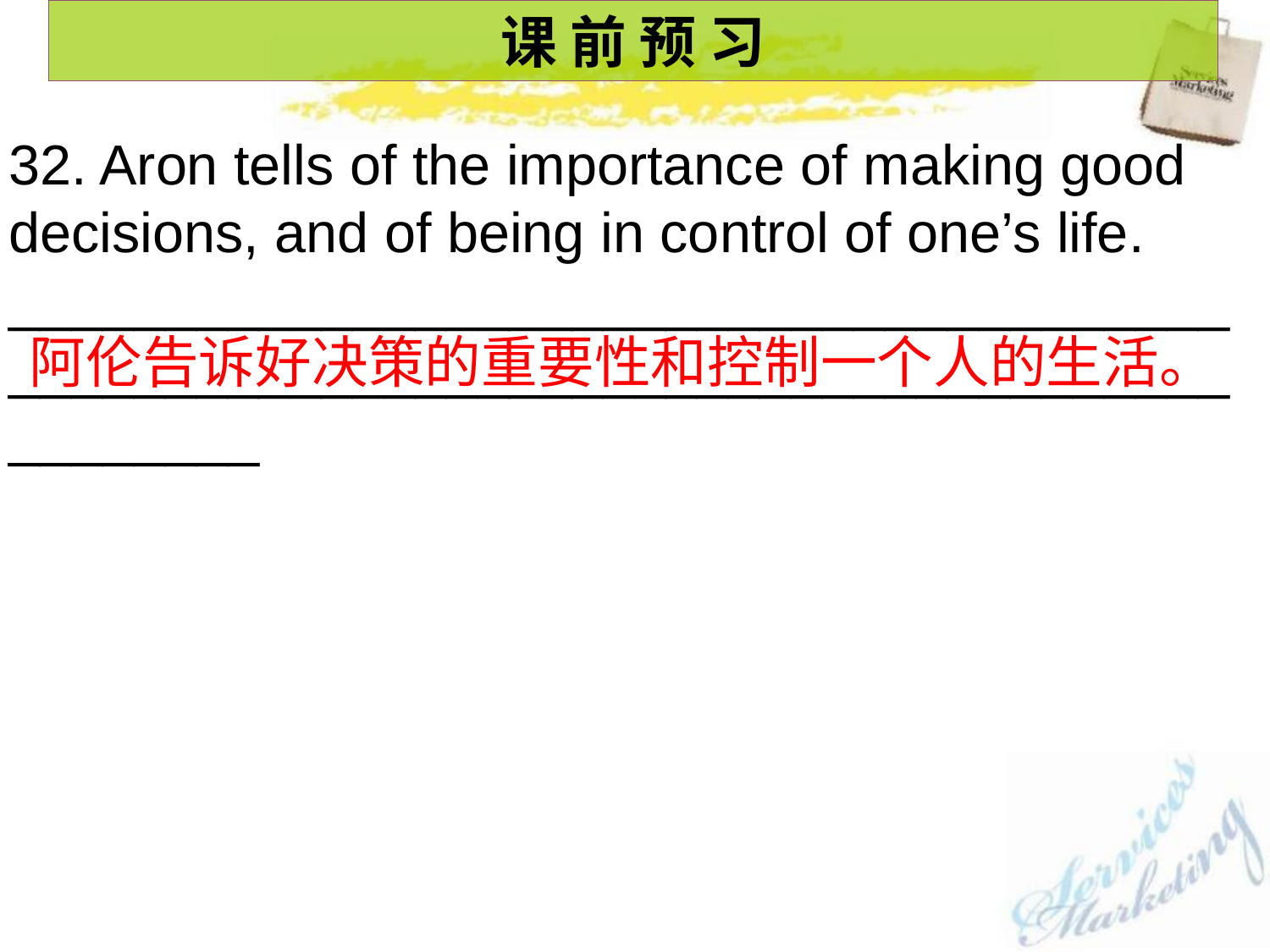

课 前 预 习
32. Aron tells of the importance of making good decisions, and of being in control of one’s life.
______________________________________________________________________________________
阿伦告诉好决策的重要性和控制一个人的生活。